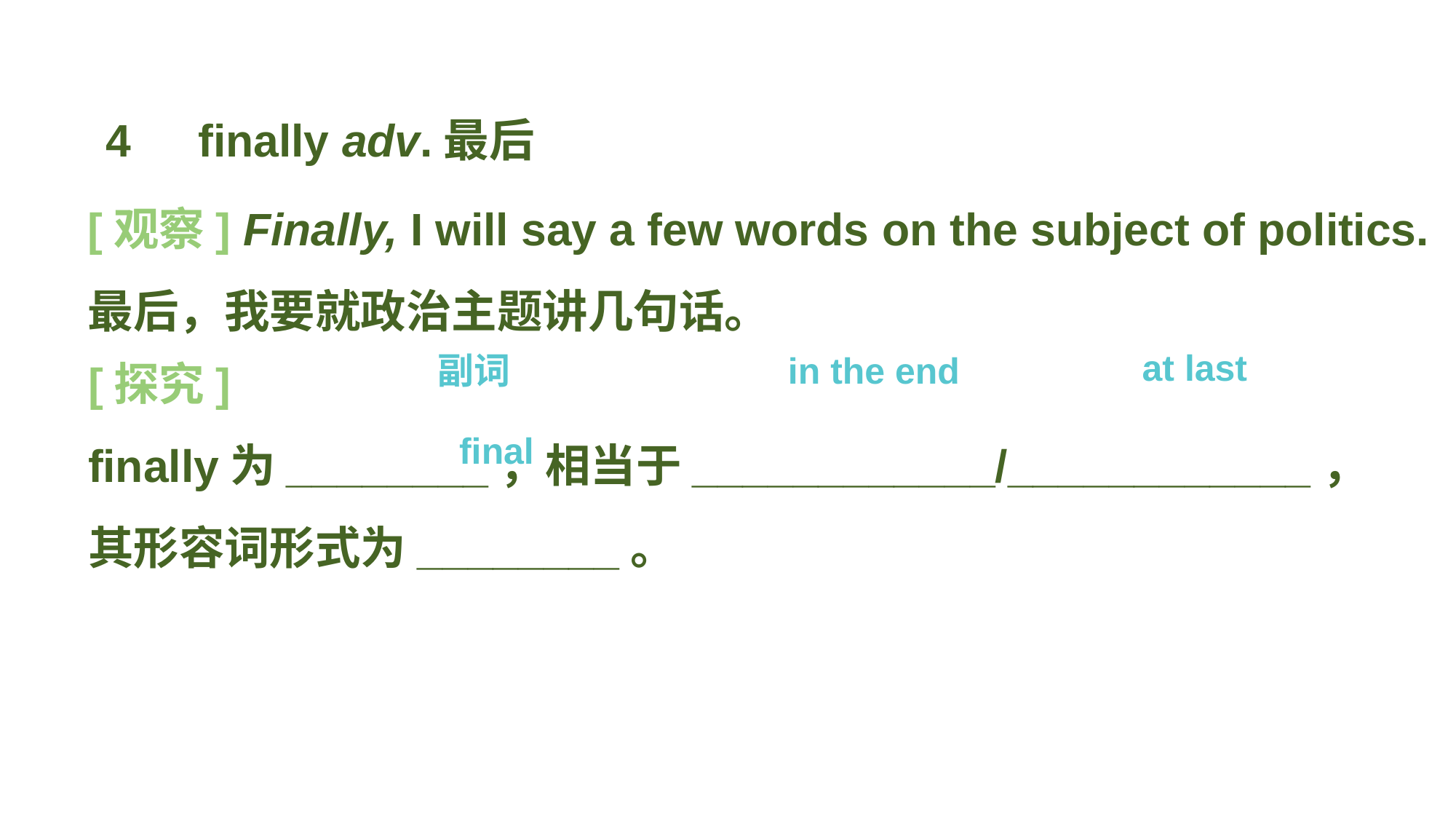

4　finally adv.最后
[观察] Finally, I will say a few words on the subject of politics.
最后，我要就政治主题讲几句话。
[探究] finally为________，相当于____________/____________，其形容词形式为________。
at last
in the end
副词
final